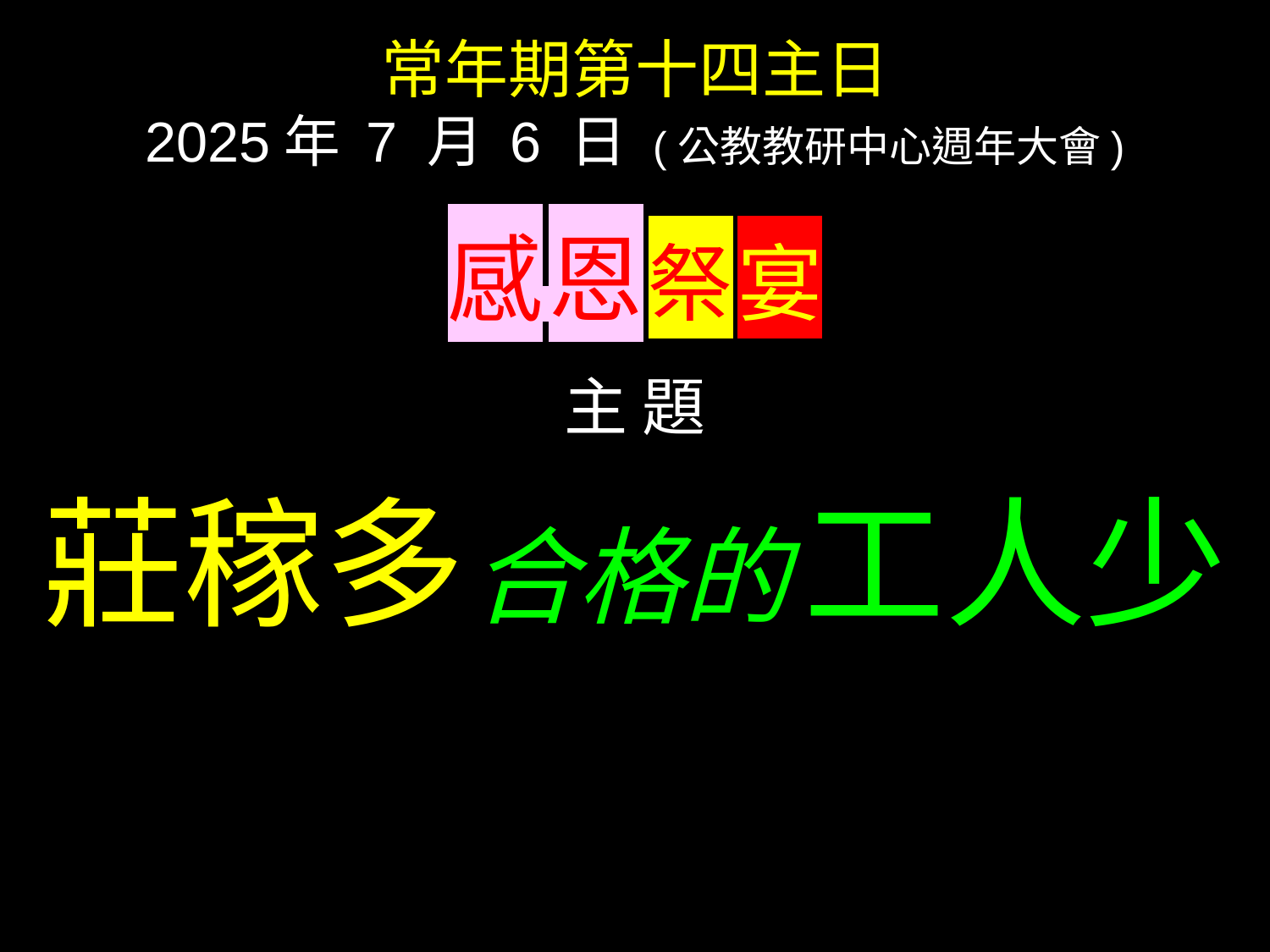

常年期第十四主日
2025年 7 月 6 日 (公教教研中心週年大會)

感 恩 祭 宴

主 題
莊稼多 合格的 工人少